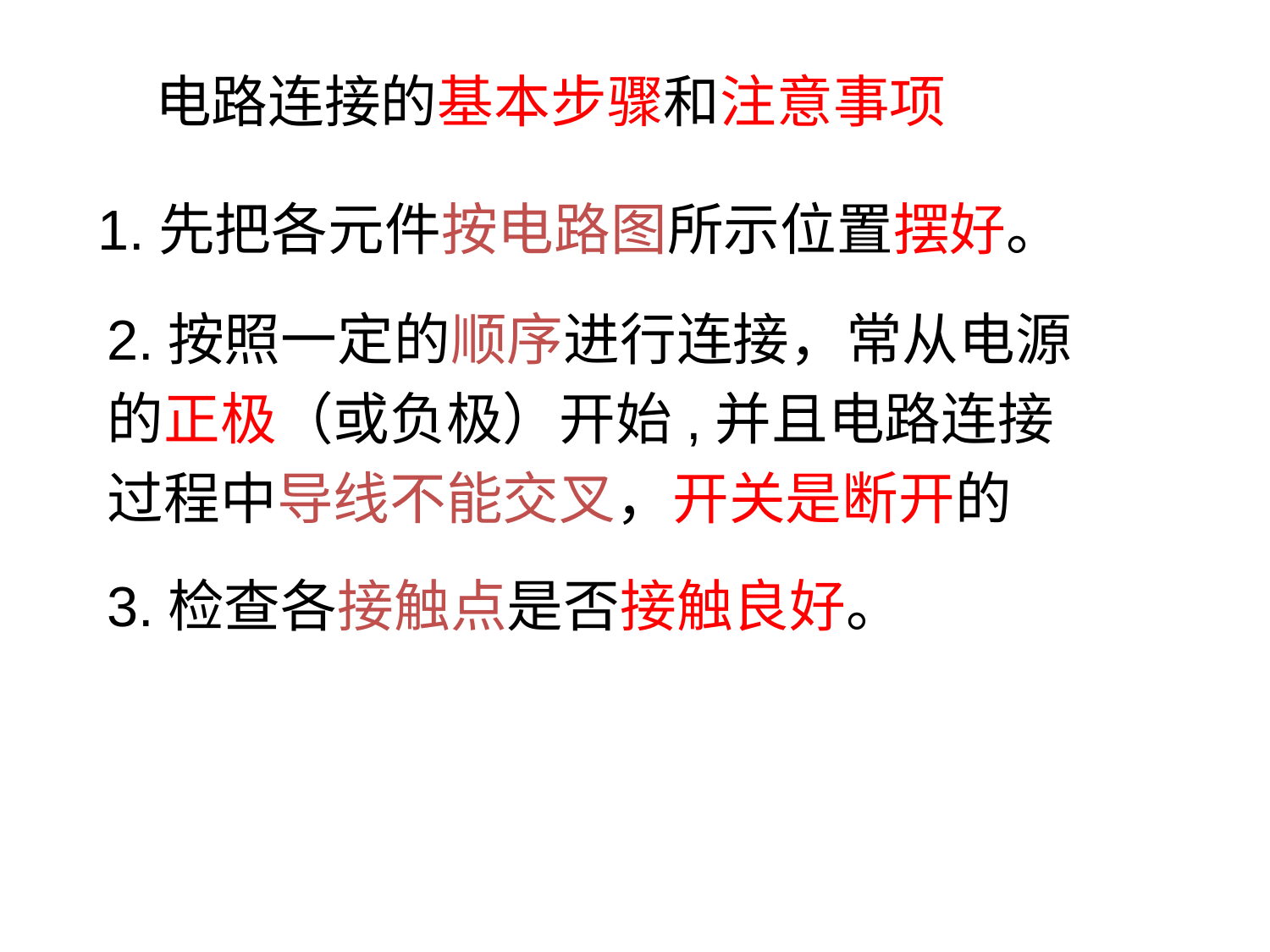

电路连接的基本步骤和注意事项
1.先把各元件按电路图所示位置摆好。
2.按照一定的顺序进行连接，常从电源的正极（或负极）开始,并且电路连接过程中导线不能交叉，开关是断开的
3.检查各接触点是否接触良好。